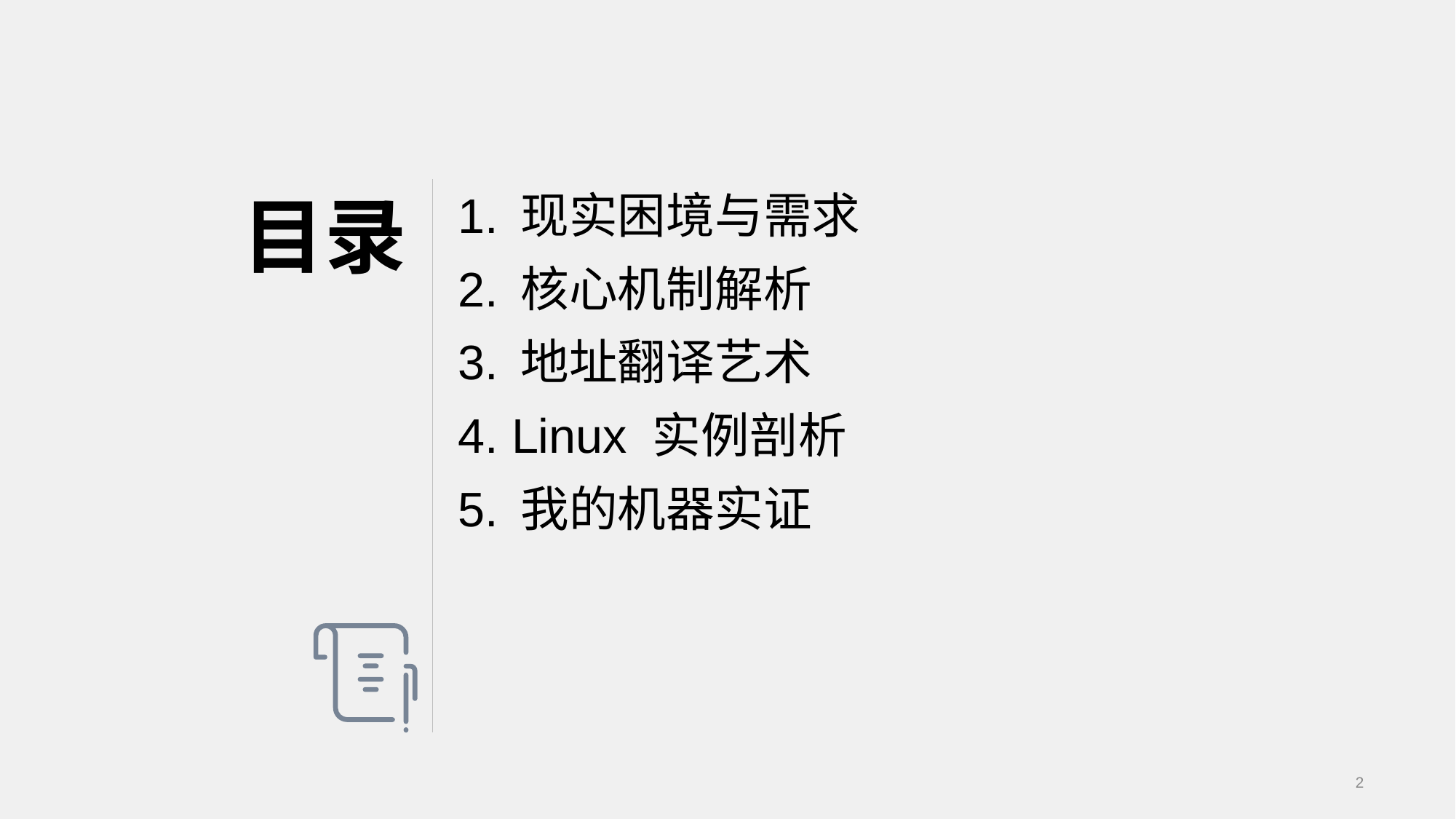

目录
 现实困境与需求
 核心机制解析
 地址翻译艺术
 Linux 实例剖析
 我的机器实证
2